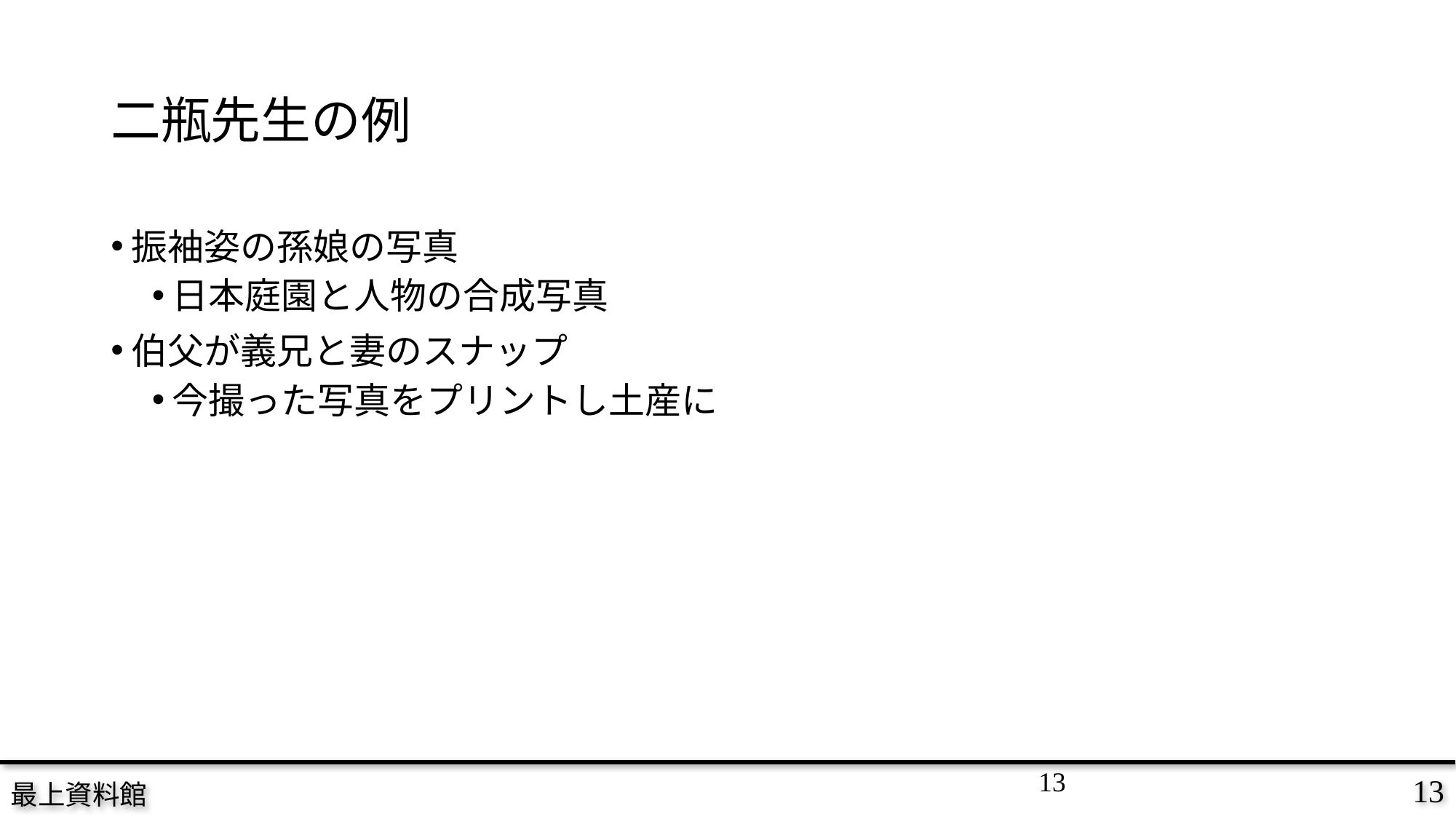

# 二瓶先生の例
振袖姿の孫娘の写真
日本庭園と人物の合成写真
伯父が義兄と妻のスナップ
今撮った写真をプリントし土産に

13